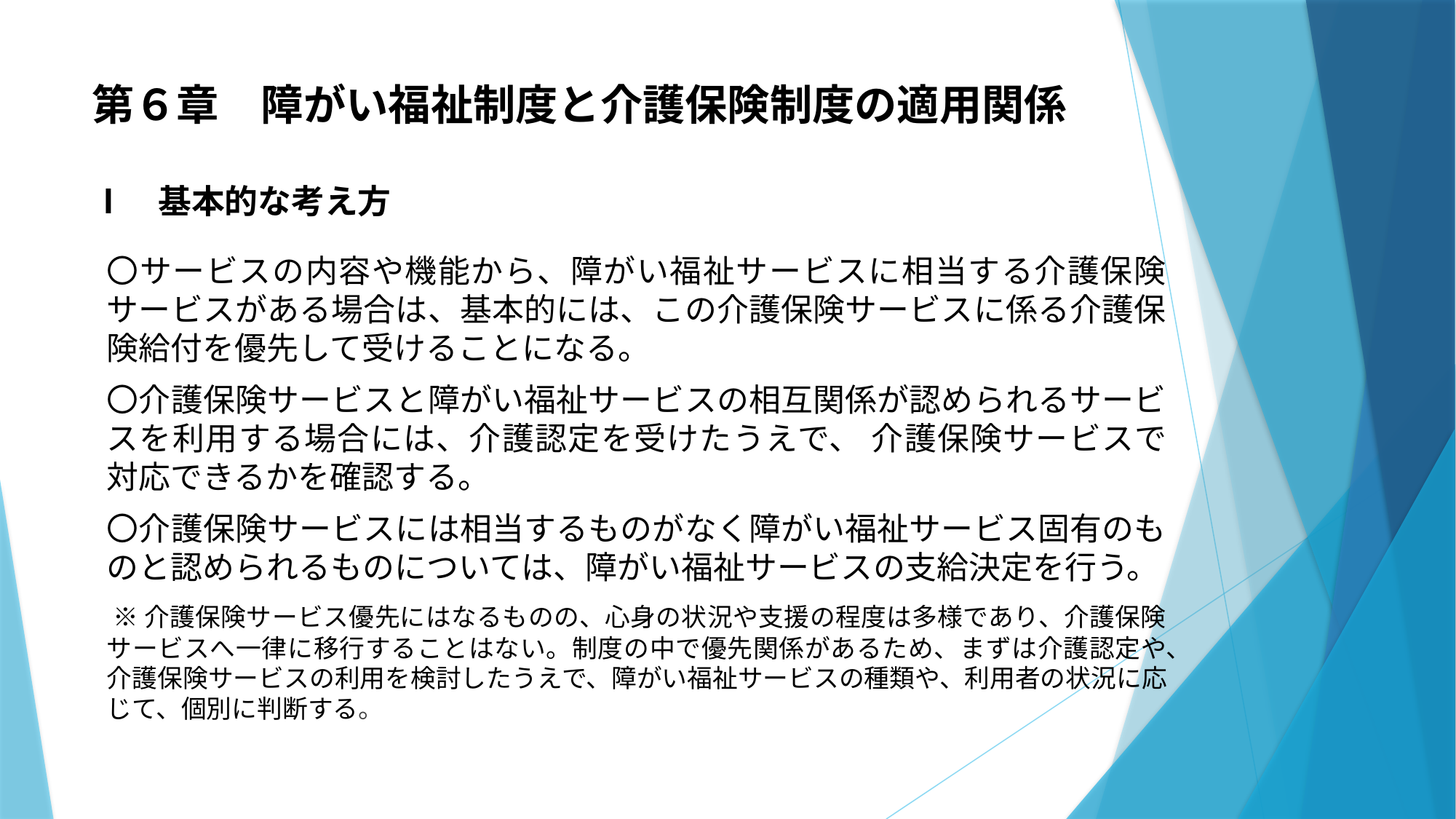

# 第６章　障がい福祉制度と介護保険制度の適用関係 Ⅰ　基本的な考え方
〇サービスの内容や機能から、障がい福祉サービスに相当する介護保険サービスがある場合は、基本的には、この介護保険サービスに係る介護保険給付を優先して受けることになる。
〇介護保険サービスと障がい福祉サービスの相互関係が認められるサービスを利用する場合には、介護認定を受けたうえで、 介護保険サービスで対応できるかを確認する。
〇介護保険サービスには相当するものがなく障がい福祉サービス固有のものと認められるものについては、障がい福祉サービスの支給決定を行う。
 ※介護保険サービス優先にはなるものの、心身の状況や支援の程度は多様であり、介護保険サービスへ一律に移行することはない。制度の中で優先関係があるため、まずは介護認定や、介護保険サービスの利用を検討したうえで、障がい福祉サービスの種類や、利用者の状況に応じて、個別に判断する。